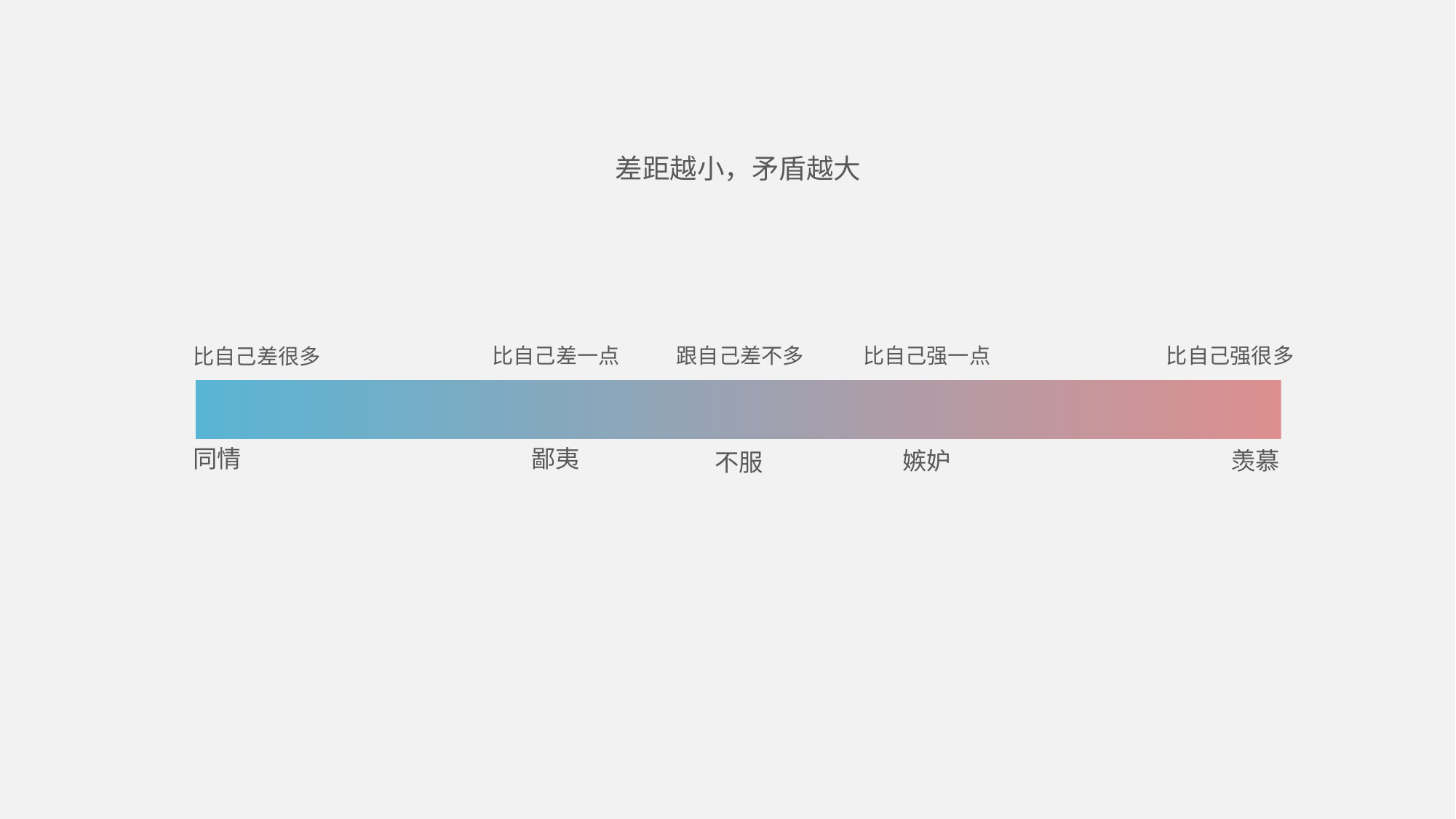

差距越小，矛盾越大
比自己强很多
比自己差一点
跟自己差不多
比自己强一点
比自己差很多

同情
鄙夷
嫉妒
羡慕
不服